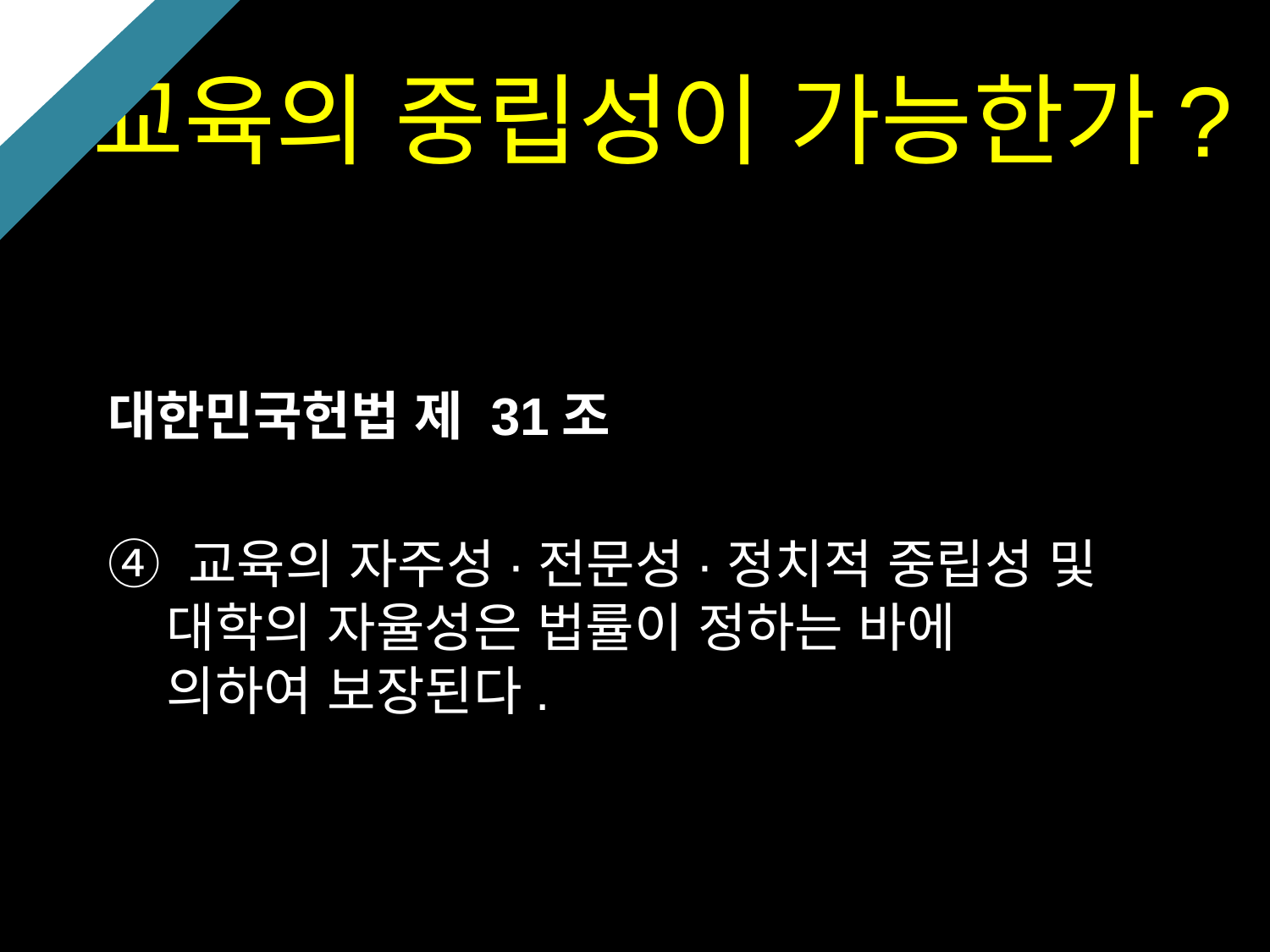

# 교육의 중립성이 가능한가?
대한민국헌법 제 31조

④ 교육의 자주성·전문성·정치적 중립성 및
    대학의 자율성은 법률이 정하는 바에
    의하여 보장된다.